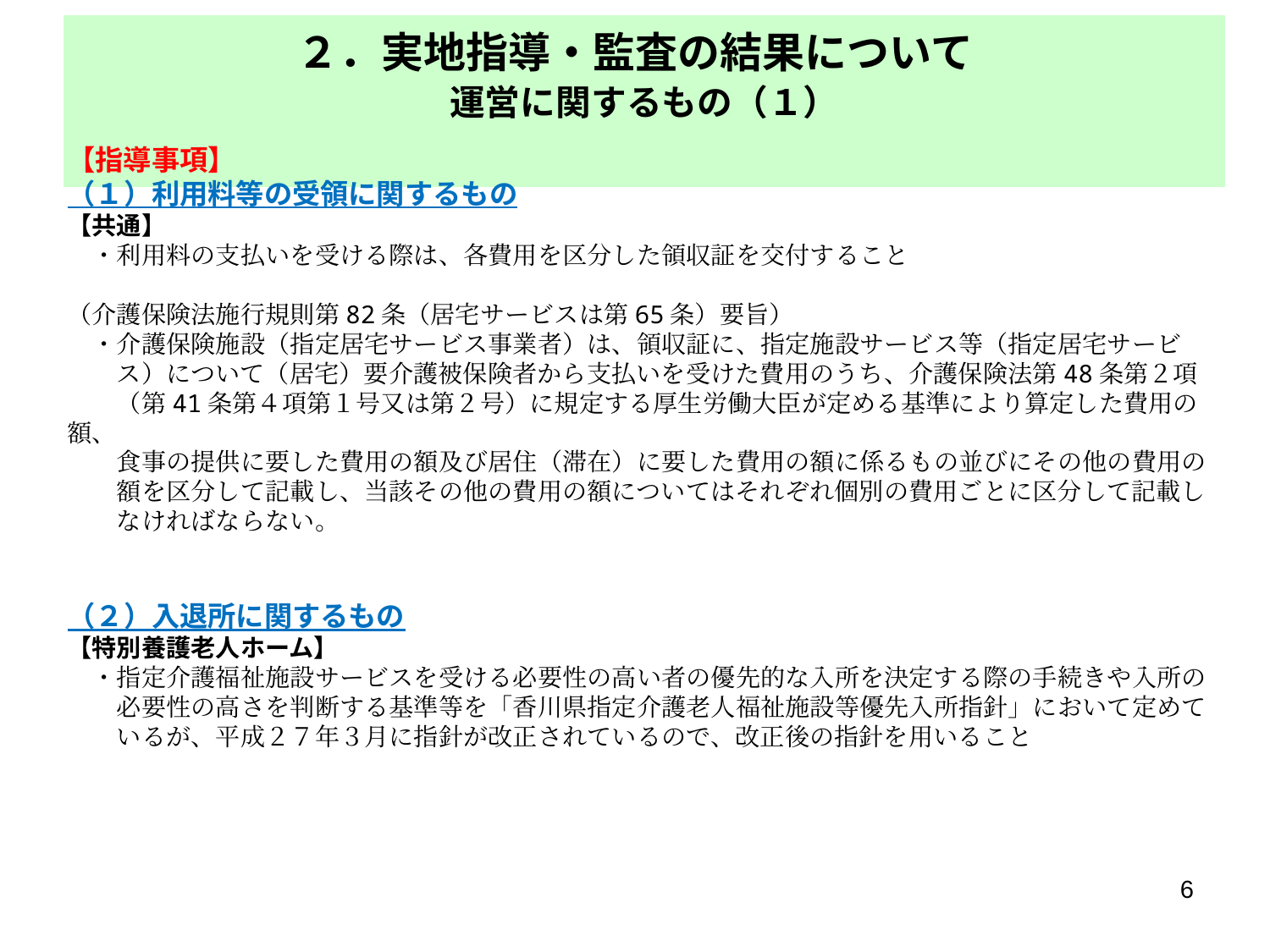

２．実地指導・監査の結果について
# 運営に関するもの（１）
【指導事項】
（１）利用料等の受領に関するもの
【共通】
　・利用料の支払いを受ける際は、各費用を区分した領収証を交付すること

（介護保険法施行規則第82条（居宅サービスは第65条）要旨）
　・介護保険施設（指定居宅サービス事業者）は、領収証に、指定施設サービス等（指定居宅サービ
　　ス）について（居宅）要介護被保険者から支払いを受けた費用のうち、介護保険法第48条第２項
　　（第41条第４項第１号又は第２号）に規定する厚生労働大臣が定める基準により算定した費用の額、
　　食事の提供に要した費用の額及び居住（滞在）に要した費用の額に係るもの並びにその他の費用の
　　額を区分して記載し、当該その他の費用の額についてはそれぞれ個別の費用ごとに区分して記載し
　　なければならない。

（２）入退所に関するもの
【特別養護老人ホーム】
　・指定介護福祉施設サービスを受ける必要性の高い者の優先的な入所を決定する際の手続きや入所の
　　必要性の高さを判断する基準等を「香川県指定介護老人福祉施設等優先入所指針」において定めて
　　いるが、平成２７年３月に指針が改正されているので、改正後の指針を用いること

6